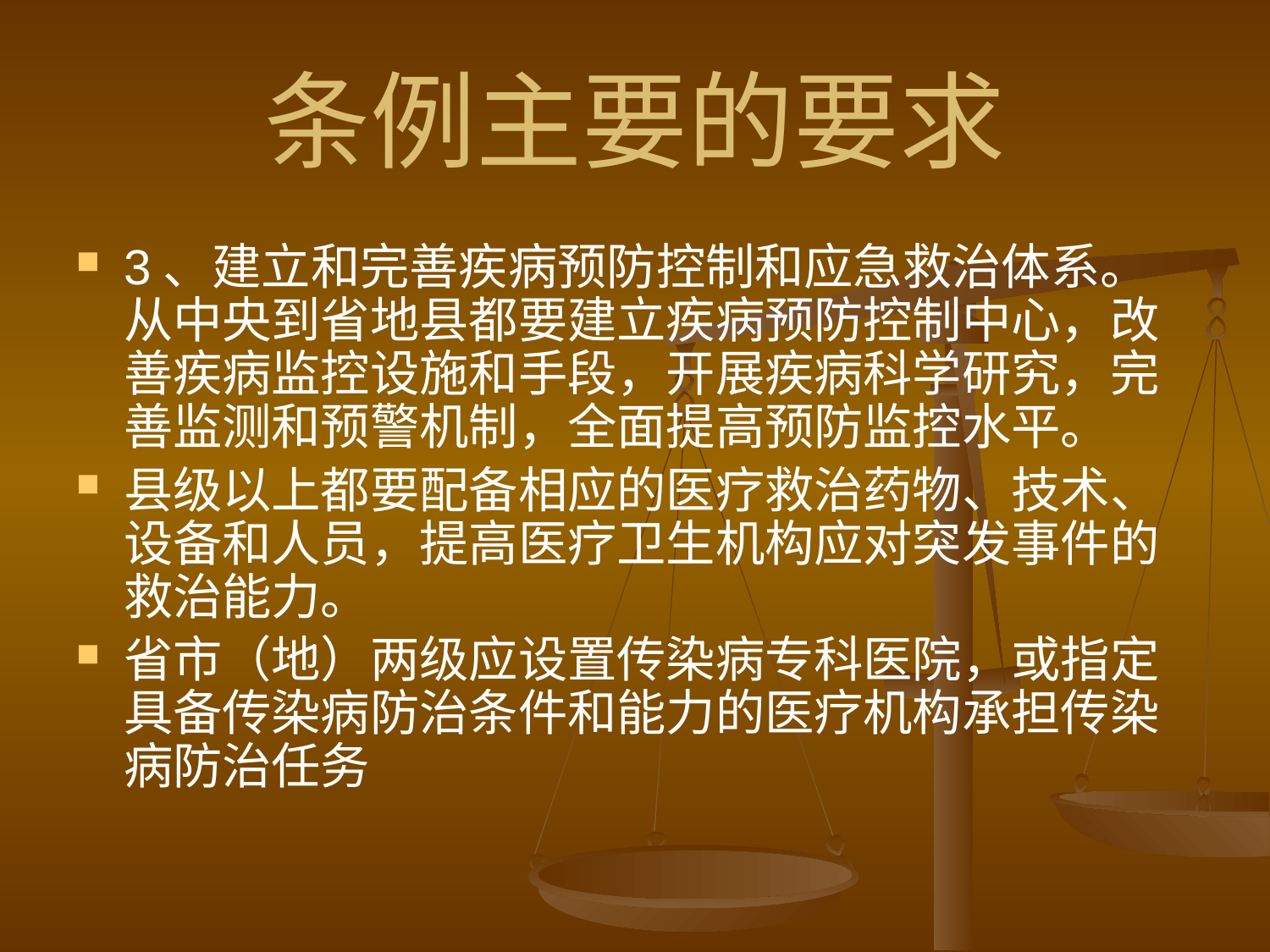

# 条例主要的要求
3、建立和完善疾病预防控制和应急救治体系。从中央到省地县都要建立疾病预防控制中心，改善疾病监控设施和手段，开展疾病科学研究，完善监测和预警机制，全面提高预防监控水平。
县级以上都要配备相应的医疗救治药物、技术、设备和人员，提高医疗卫生机构应对突发事件的救治能力。
省市（地）两级应设置传染病专科医院，或指定具备传染病防治条件和能力的医疗机构承担传染病防治任务